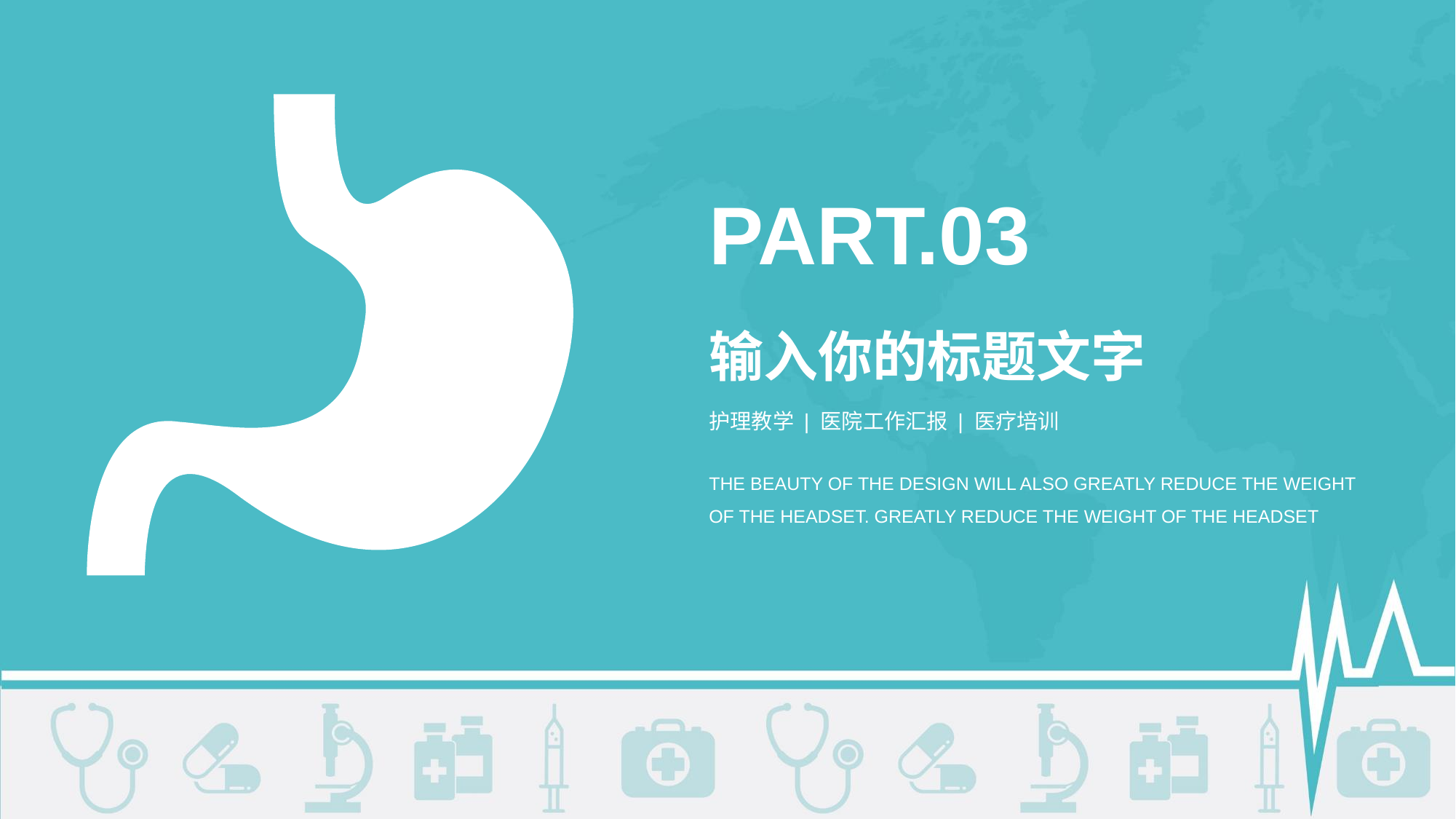

PART.03
输入你的标题文字
护理教学 | 医院工作汇报 | 医疗培训
THE BEAUTY OF THE DESIGN WILL ALSO GREATLY REDUCE THE WEIGHT OF THE HEADSET. GREATLY REDUCE THE WEIGHT OF THE HEADSET